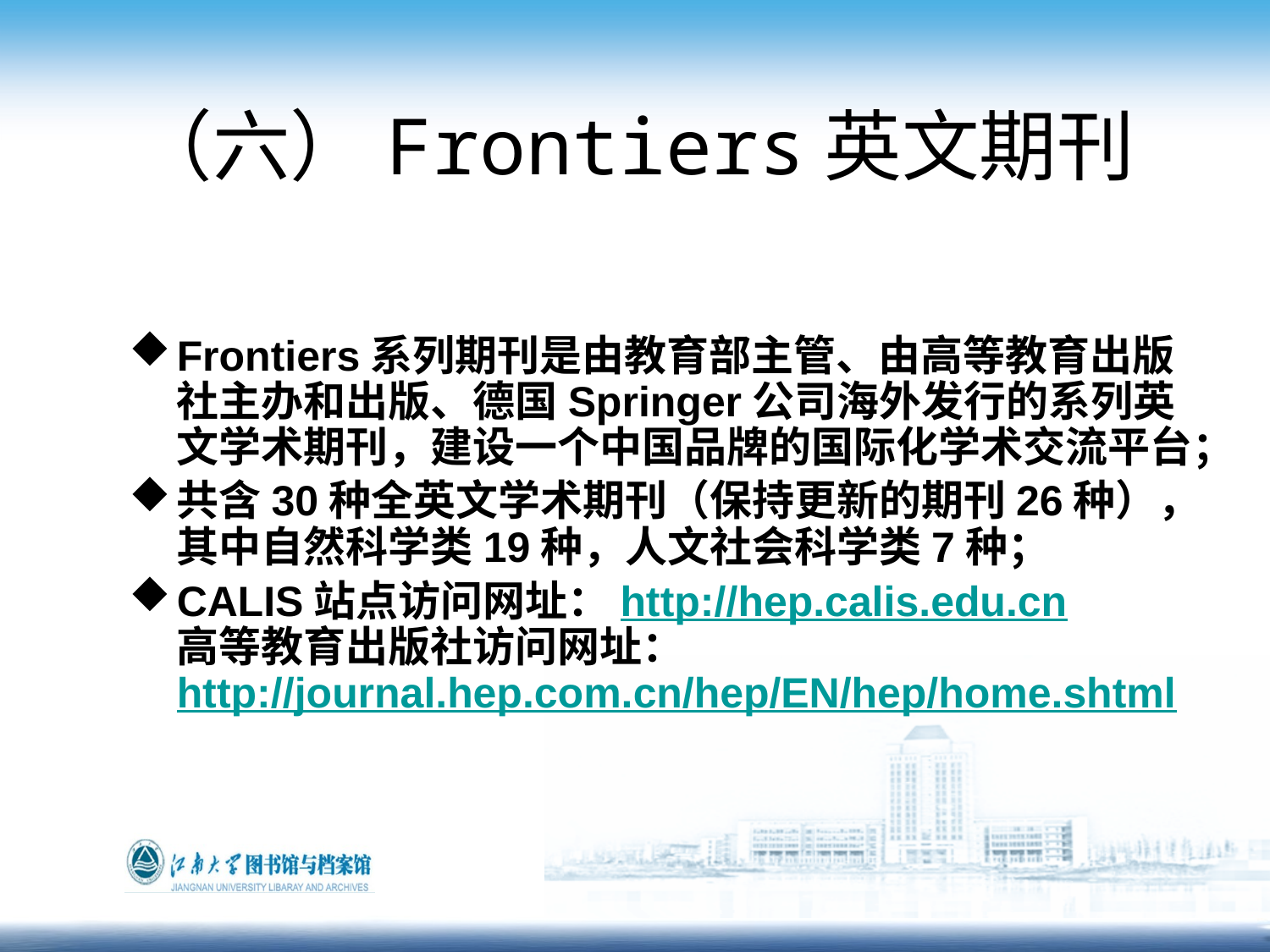

# （六）Frontiers英文期刊
Frontiers系列期刊是由教育部主管、由高等教育出版社主办和出版、德国Springer公司海外发行的系列英文学术期刊，建设一个中国品牌的国际化学术交流平台；
共含30种全英文学术期刊（保持更新的期刊26种），其中自然科学类19种，人文社会科学类7种；
CALIS站点访问网址：http://hep.calis.edu.cn
高等教育出版社访问网址： http://journal.hep.com.cn/hep/EN/hep/home.shtml